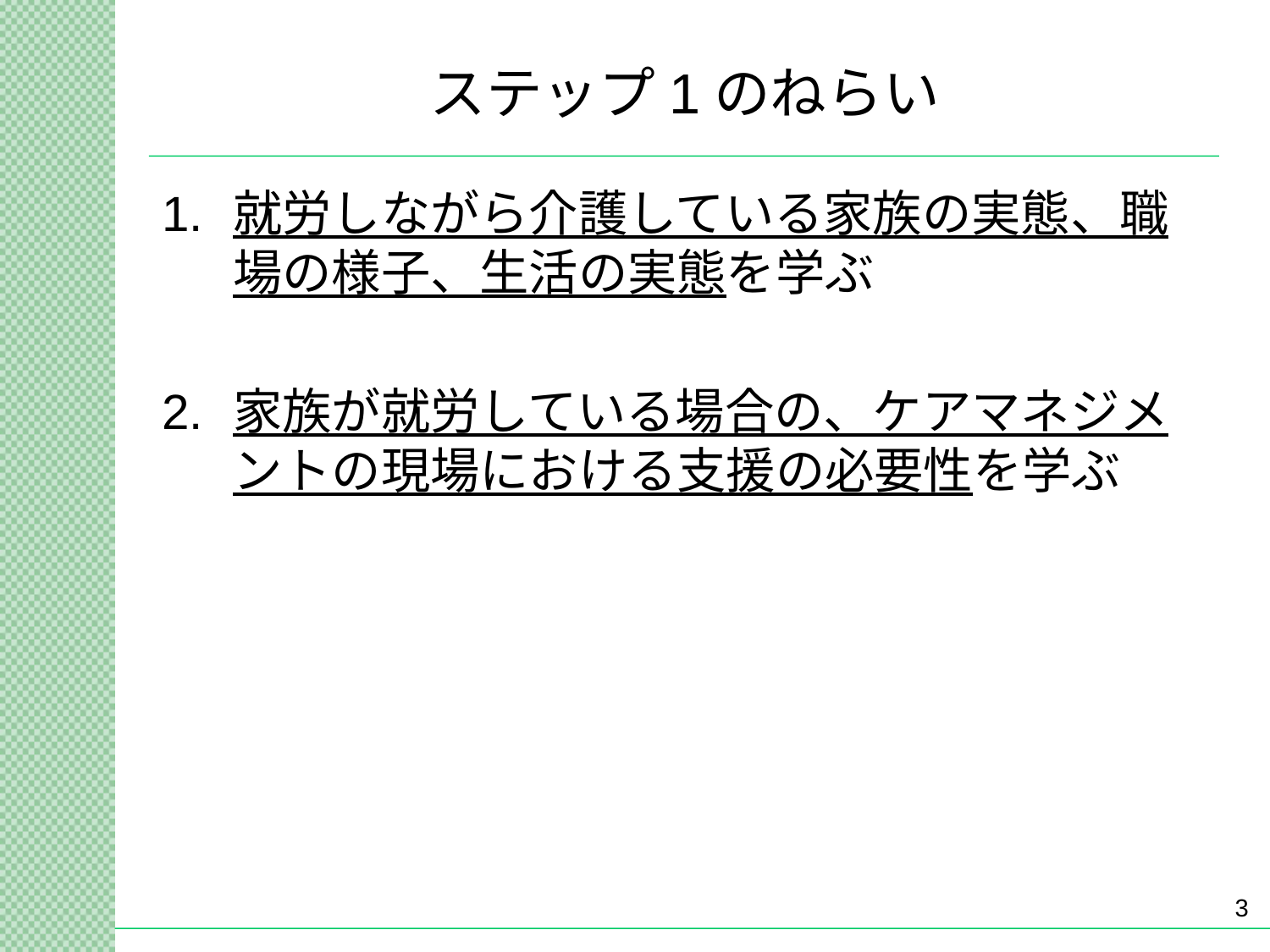

# ステップ1のねらい
就労しながら介護している家族の実態、職場の様子、生活の実態を学ぶ

家族が就労している場合の、ケアマネジメントの現場における支援の必要性を学ぶ

3